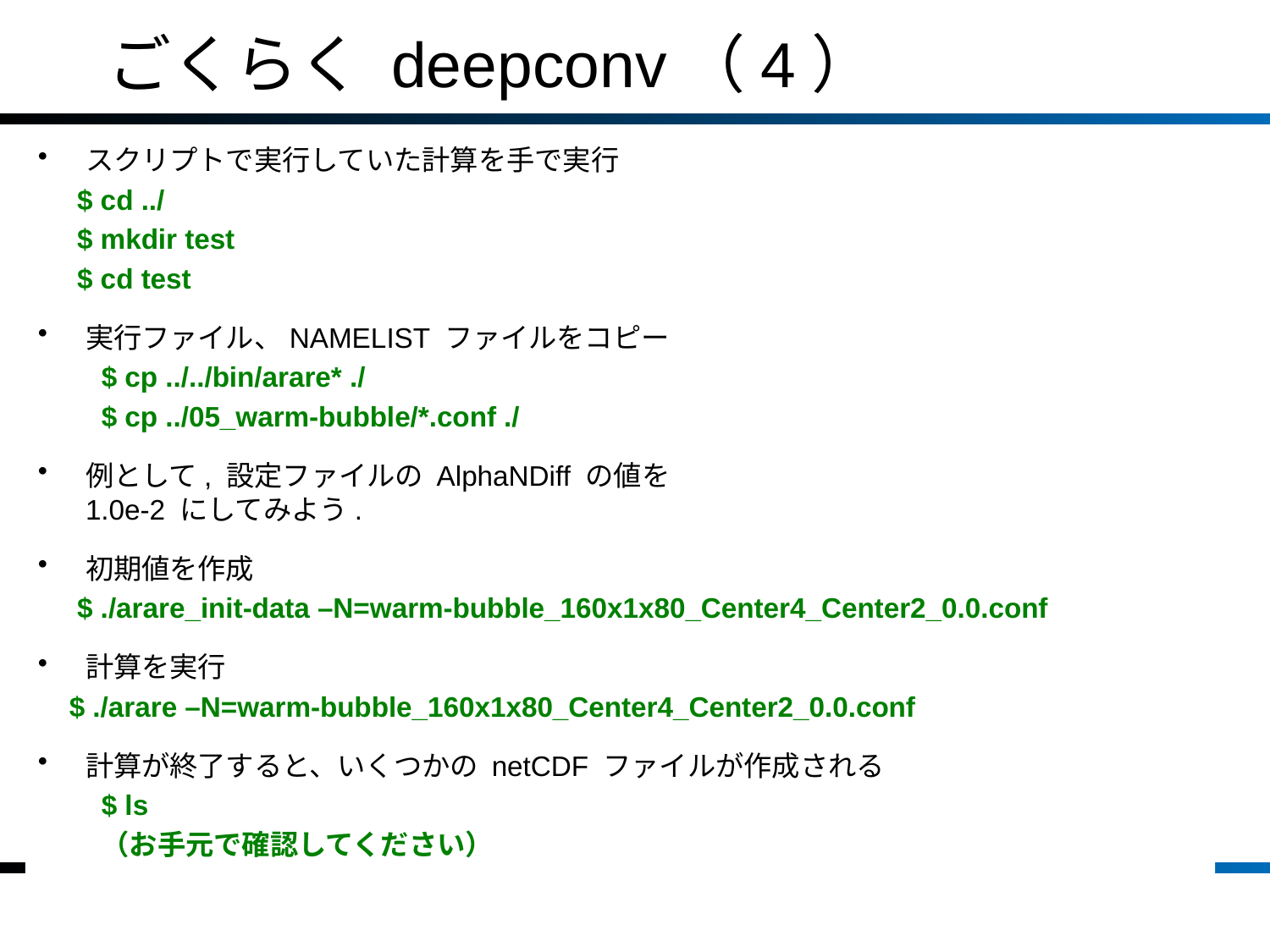

# ごくらく deepconv（4）
スクリプトで実行していた計算を手で実行
     $ cd ../
     $ mkdir test
     $ cd test

実行ファイル、NAMELIST ファイルをコピー
$ cp ../../bin/arare* ./
$ cp ../05_warm-bubble/*.conf ./

例として, 設定ファイルの AlphaNDiff の値を
1.0e-2 にしてみよう.

初期値を作成
     $ ./arare_init-data –N=warm-bubble_160x1x80_Center4_Center2_0.0.conf

計算を実行
    $ ./arare –N=warm-bubble_160x1x80_Center4_Center2_0.0.conf

計算が終了すると、いくつかの netCDF ファイルが作成される
$ ls
（お手元で確認してください）